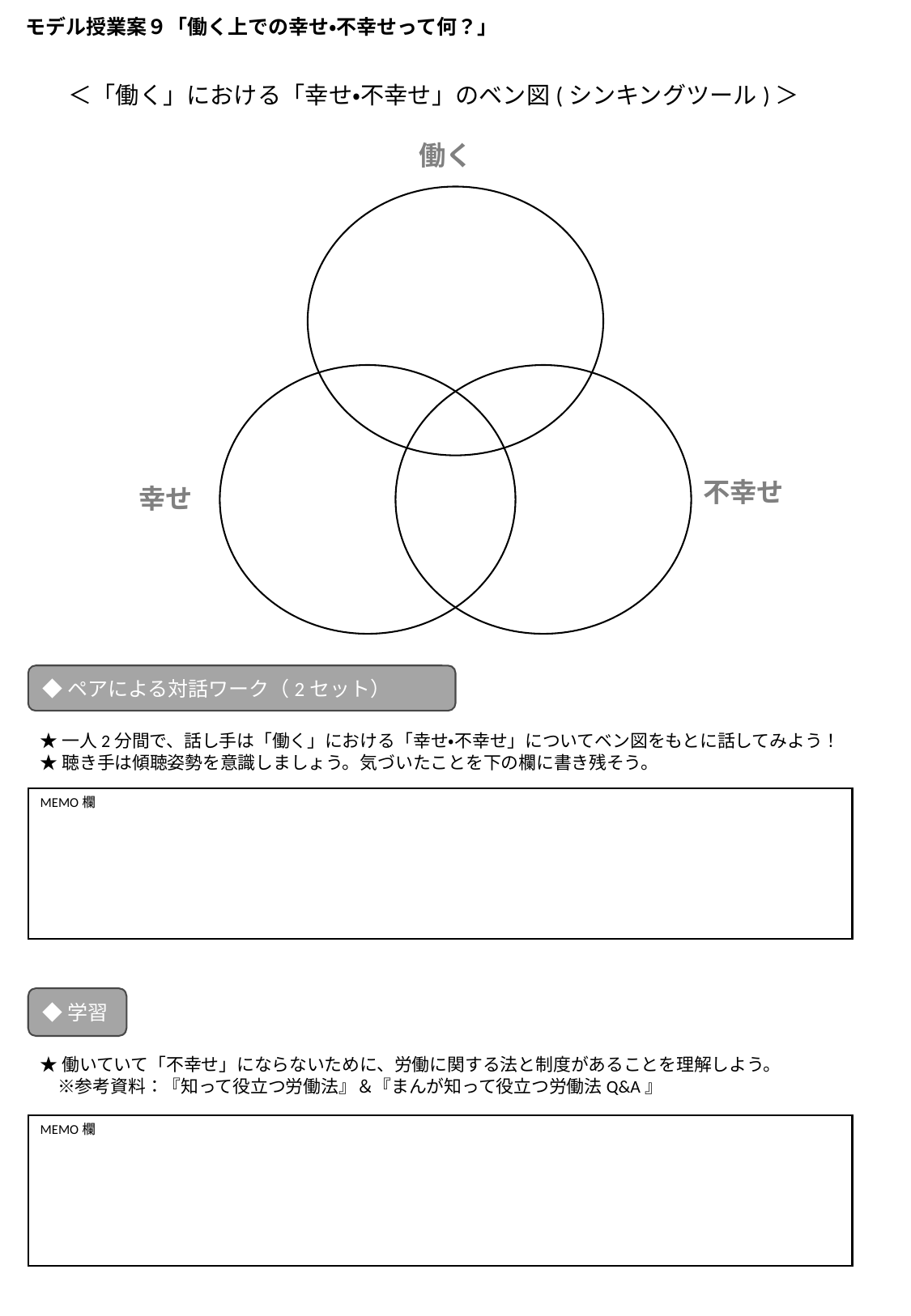

モデル授業案９「働く上での幸せ・不幸せって何？」
＜「働く」における「幸せ・不幸せ」のベン図(シンキングツール)＞

働く

不幸せ
幸せ
◆ペアによる対話ワーク（2セット）
★一人2分間で、話し手は「働く」における「幸せ・不幸せ」についてベン図をもとに話してみよう！
★聴き手は傾聴姿勢を意識しましょう。気づいたことを下の欄に書き残そう。
MEMO欄
◆学習
★働いていて「不幸せ」にならないために、労働に関する法と制度があることを理解しよう。
　※参考資料：『知って役立つ労働法』＆『まんが知って役立つ労働法Q&A』
MEMO欄